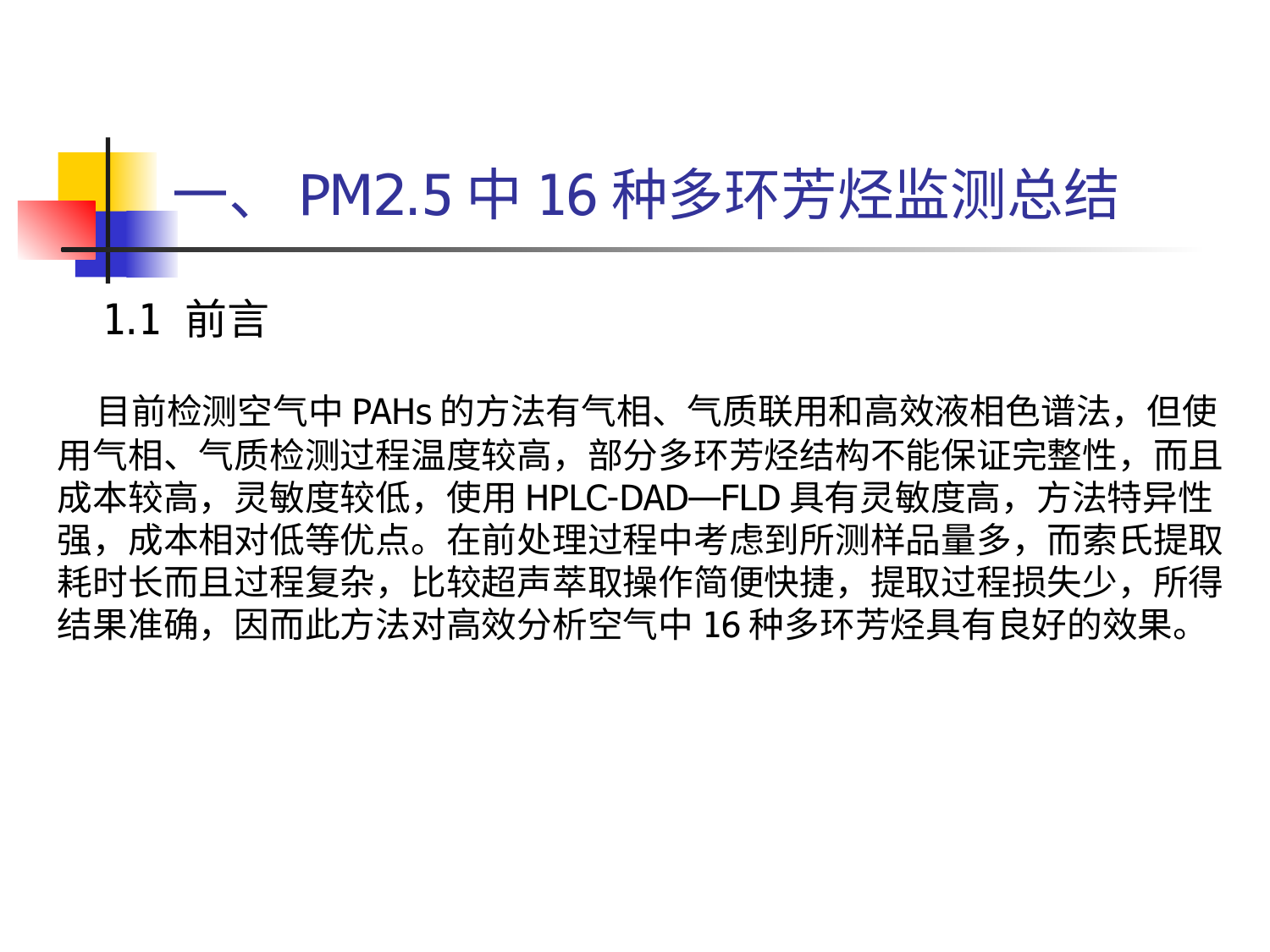

# 一、PM2.5中16种多环芳烃监测总结
1.1 前言
   目前检测空气中PAHs的方法有气相、气质联用和高效液相色谱法，但使用气相、气质检测过程温度较高，部分多环芳烃结构不能保证完整性，而且成本较高，灵敏度较低，使用HPLC-DAD—FLD具有灵敏度高，方法特异性强，成本相对低等优点。在前处理过程中考虑到所测样品量多，而索氏提取耗时长而且过程复杂，比较超声萃取操作简便快捷，提取过程损失少，所得结果准确，因而此方法对高效分析空气中16种多环芳烃具有良好的效果。